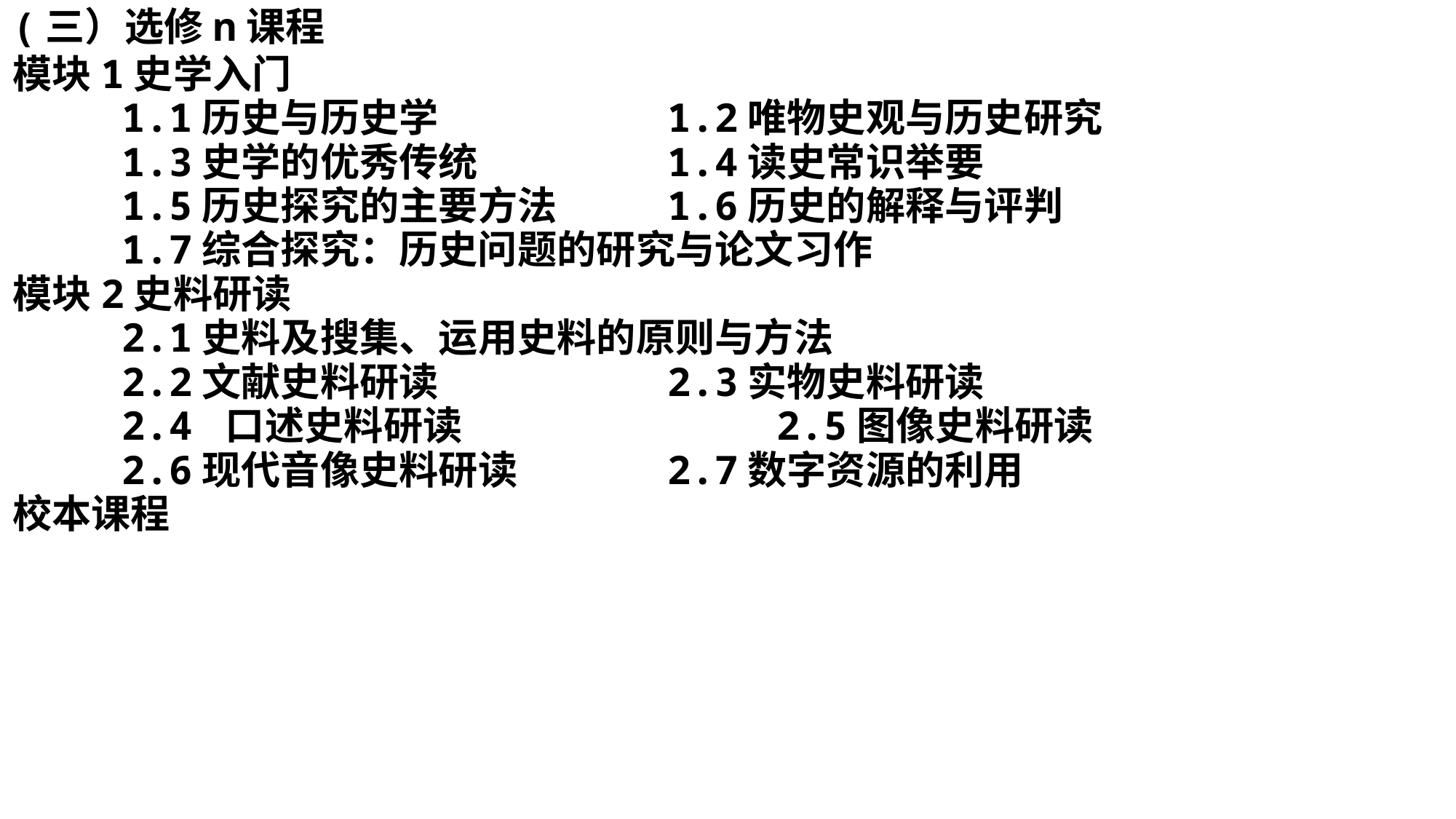

(三）选修n课程
模块1史学入门
1.1历史与历史学			1.2唯物史观与历史研究
1.3史学的优秀传统		1.4读史常识举要
1.5历史探究的主要方法		1.6历史的解释与评判
1.7综合探究：历史问题的研究与论文习作
模块2史料研读
2.1史料及搜集、运用史料的原则与方法
2.2文献史料研读			2.3实物史料研读
2.4 口述史料研读			2.5图像史料研读
2.6现代音像史料研读		2.7数字资源的利用
校本课程